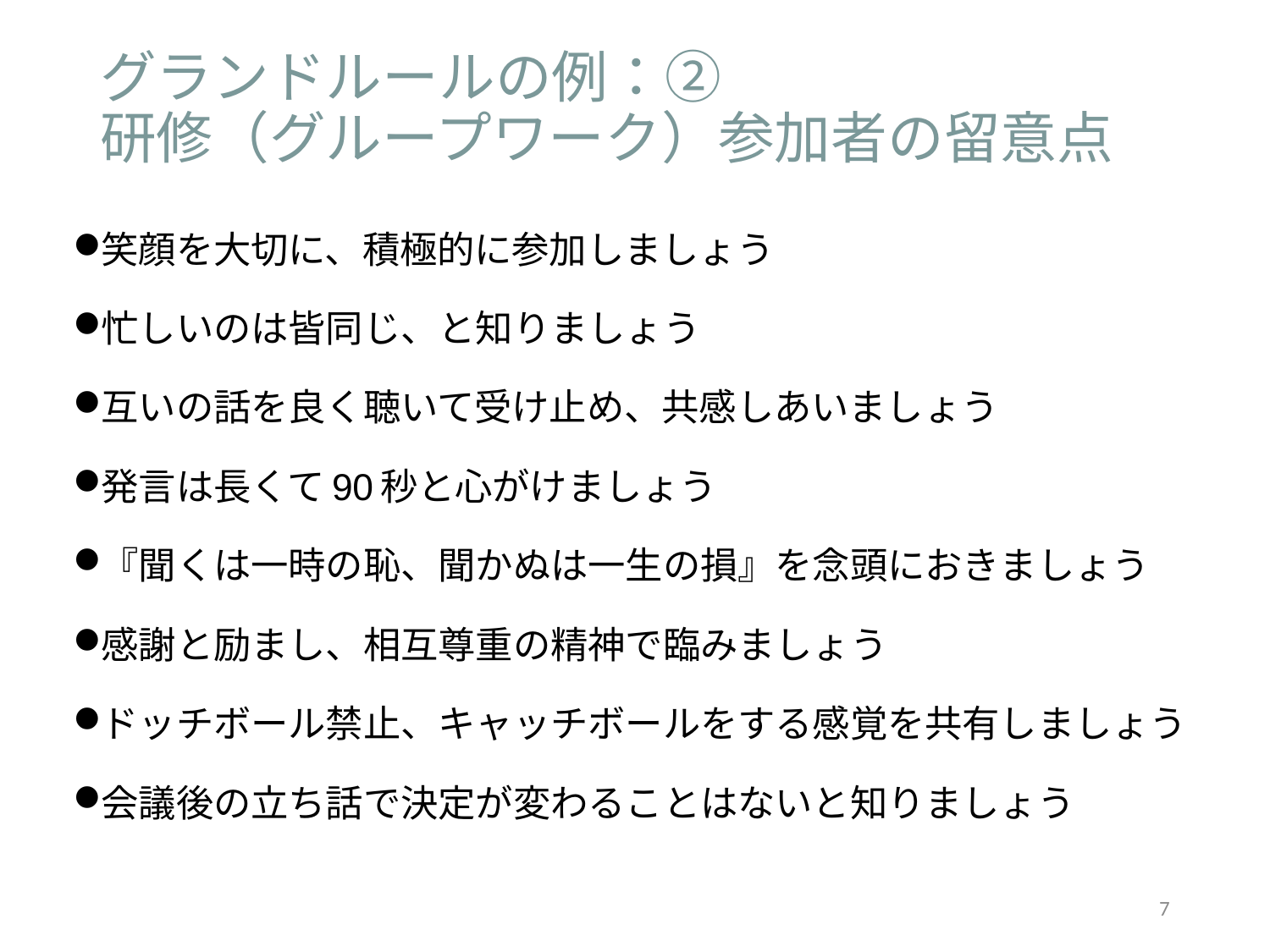

# グランドルールの例：② 研修（グループワーク）参加者の留意点
笑顔を大切に、積極的に参加しましょう

忙しいのは皆同じ、と知りましょう

互いの話を良く聴いて受け止め、共感しあいましょう

発言は長くて90秒と心がけましょう

『聞くは一時の恥、聞かぬは一生の損』を念頭におきましょう

感謝と励まし、相互尊重の精神で臨みましょう

ドッチボール禁止、キャッチボールをする感覚を共有しましょう

会議後の立ち話で決定が変わることはないと知りましょう

7